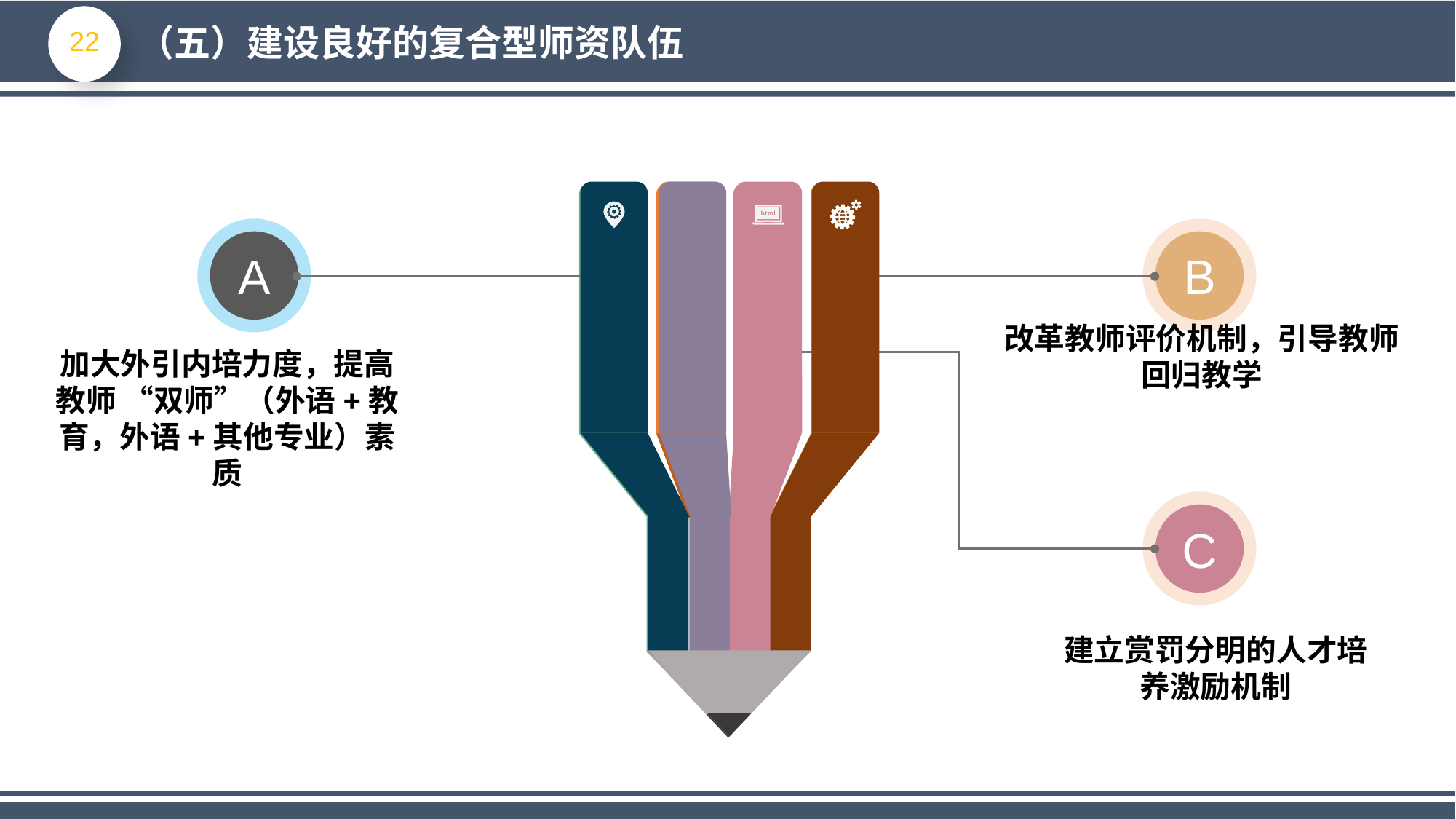

（五）建设良好的复合型师资队伍

A
B
改革教师评价机制，引导教师回归教学
加大外引内培力度，提高教师 “双师”（外语+教育，外语+其他专业）素质

C
建立赏罚分明的人才培养激励机制